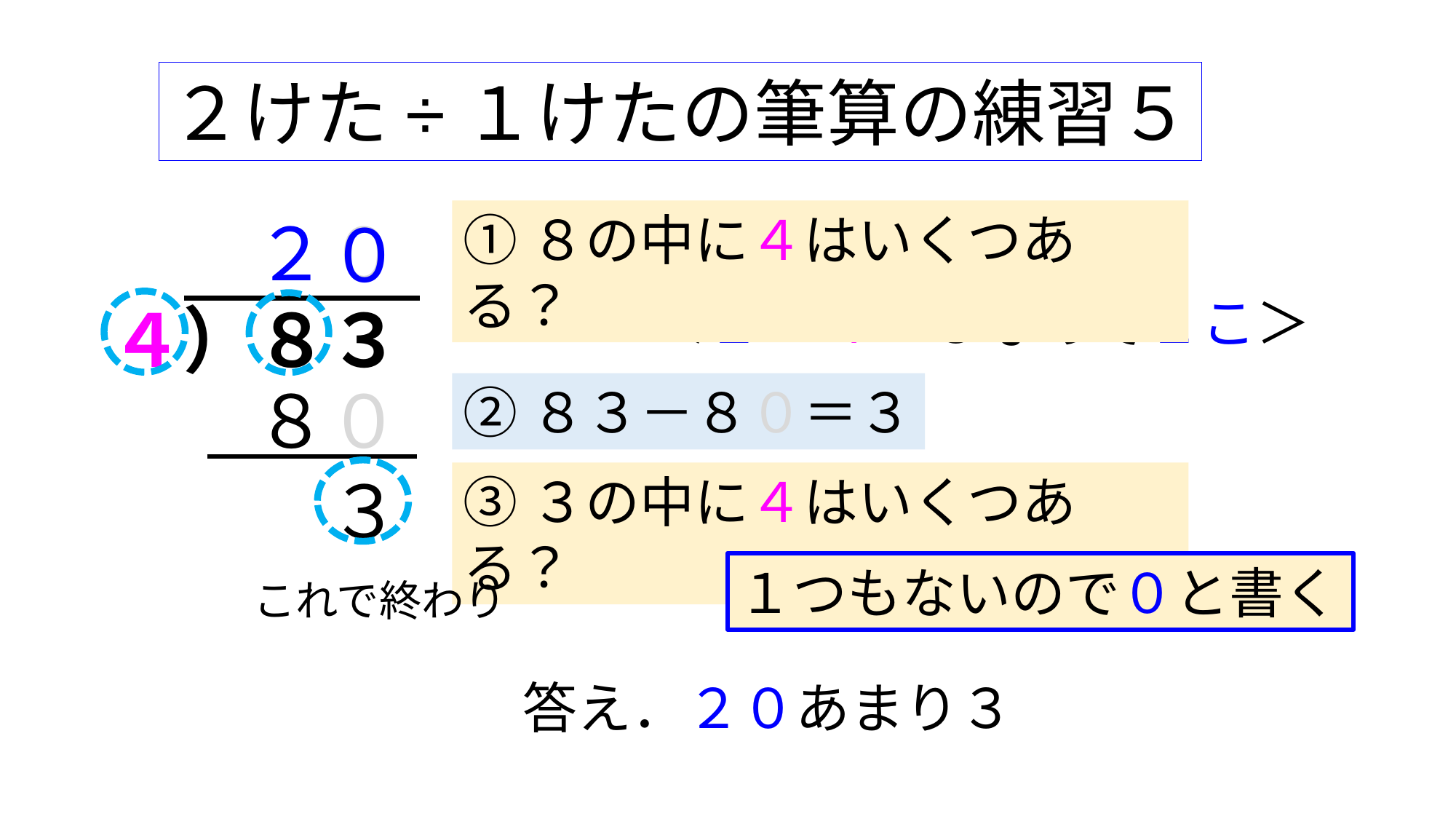

２けた÷１けたの筆算の練習５
①８の中に４はいくつある？
２０
０
＜２×４＝８なので２こ＞
４）８３

８０
②８３－８０＝３
３

③３の中に４はいくつある？
１つもないので０と書く
これで終わり
答え．２０あまり３